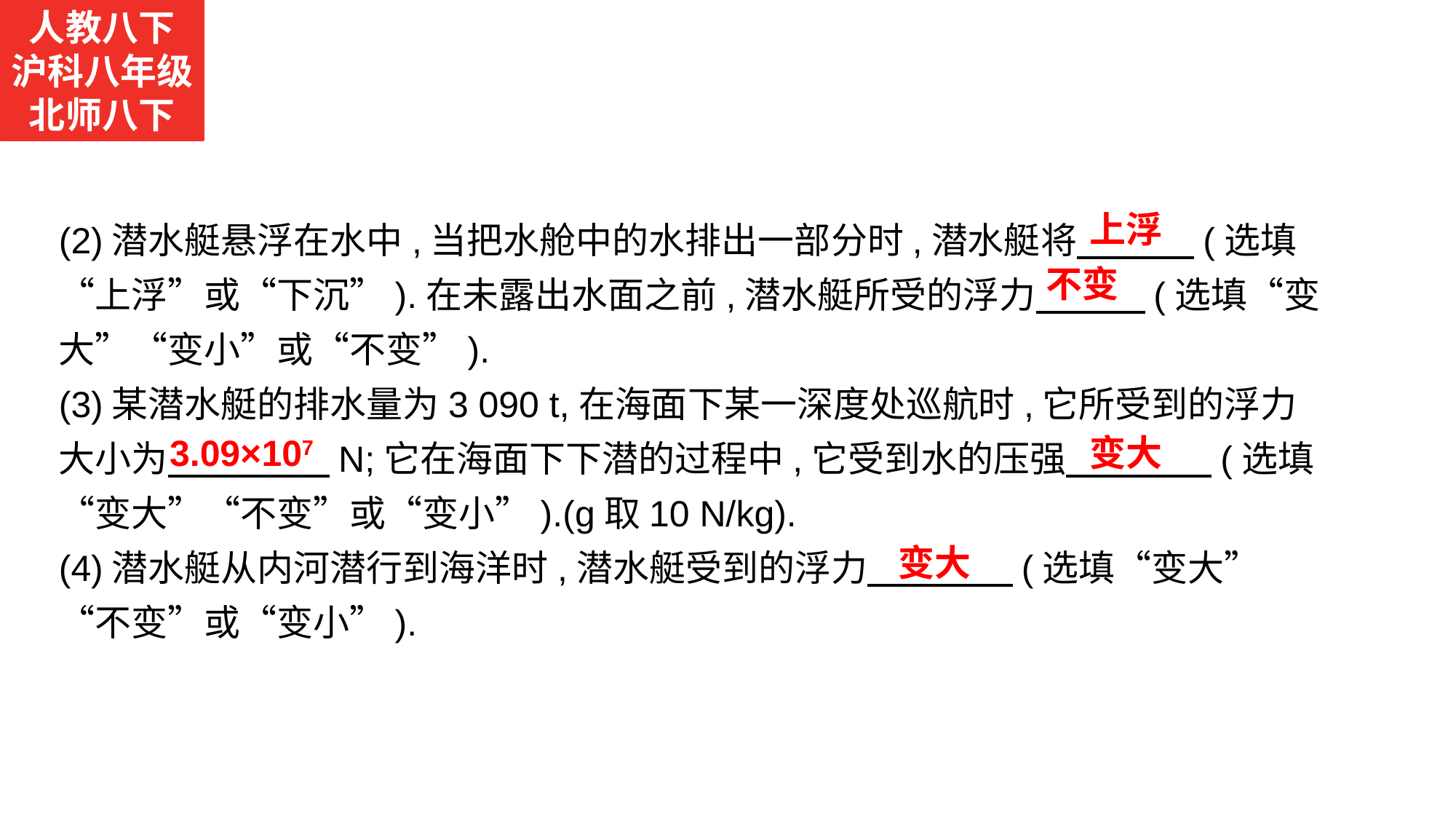

人教八下
沪科八年级
北师八下
(2)潜水艇悬浮在水中,当把水舱中的水排出一部分时,潜水艇将　　　 (选填“上浮”或“下沉”).在未露出水面之前,潜水艇所受的浮力　　　(选填“变大”“变小”或“不变”).
(3)某潜水艇的排水量为3 090 t,在海面下某一深度处巡航时,它所受到的浮力大小为　　　　  N;它在海面下下潜的过程中,它受到水的压强　　　　(选填“变大”“不变”或“变小”).(g取10 N/kg).
(4)潜水艇从内河潜行到海洋时,潜水艇受到的浮力　　　　(选填“变大”“不变”或“变小”).
 上浮
 不变
3.09×107
 变大
 变大